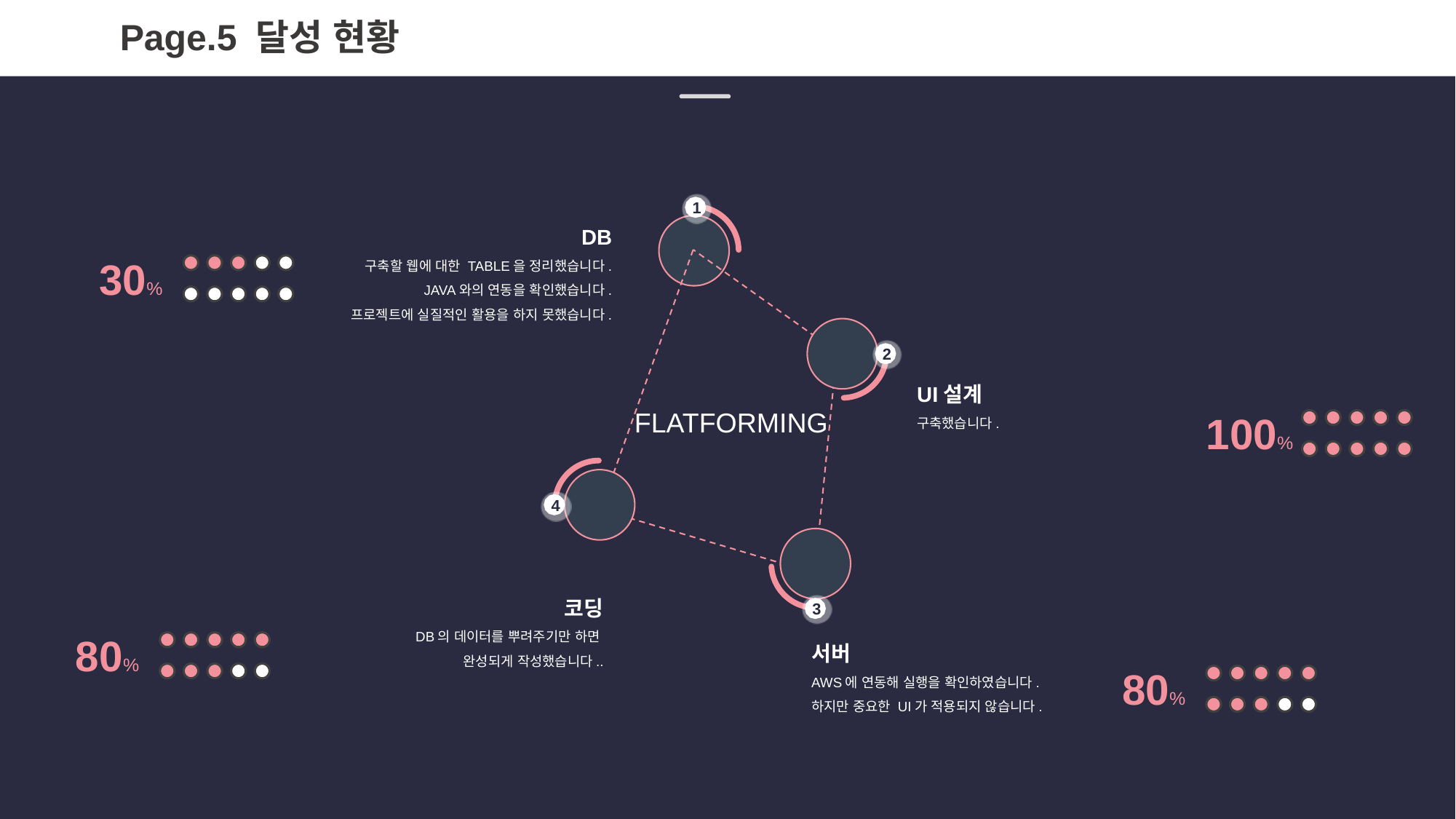

Page.5 달성 현황

1
DB
구축할 웹에 대한 TABLE을 정리했습니다.
JAVA와의 연동을 확인했습니다.
프로젝트에 실질적인 활용을 하지 못했습니다.

30%

2
UI설계
구축했습니다.
FLATFORMING
100%

4

코딩
DB의 데이터를 뿌려주기만 하면
완성되게 작성했습니다..
3
서버
AWS에 연동해 실행을 확인하였습니다.
하지만 중요한 UI가 적용되지 않습니다.
80%

80%